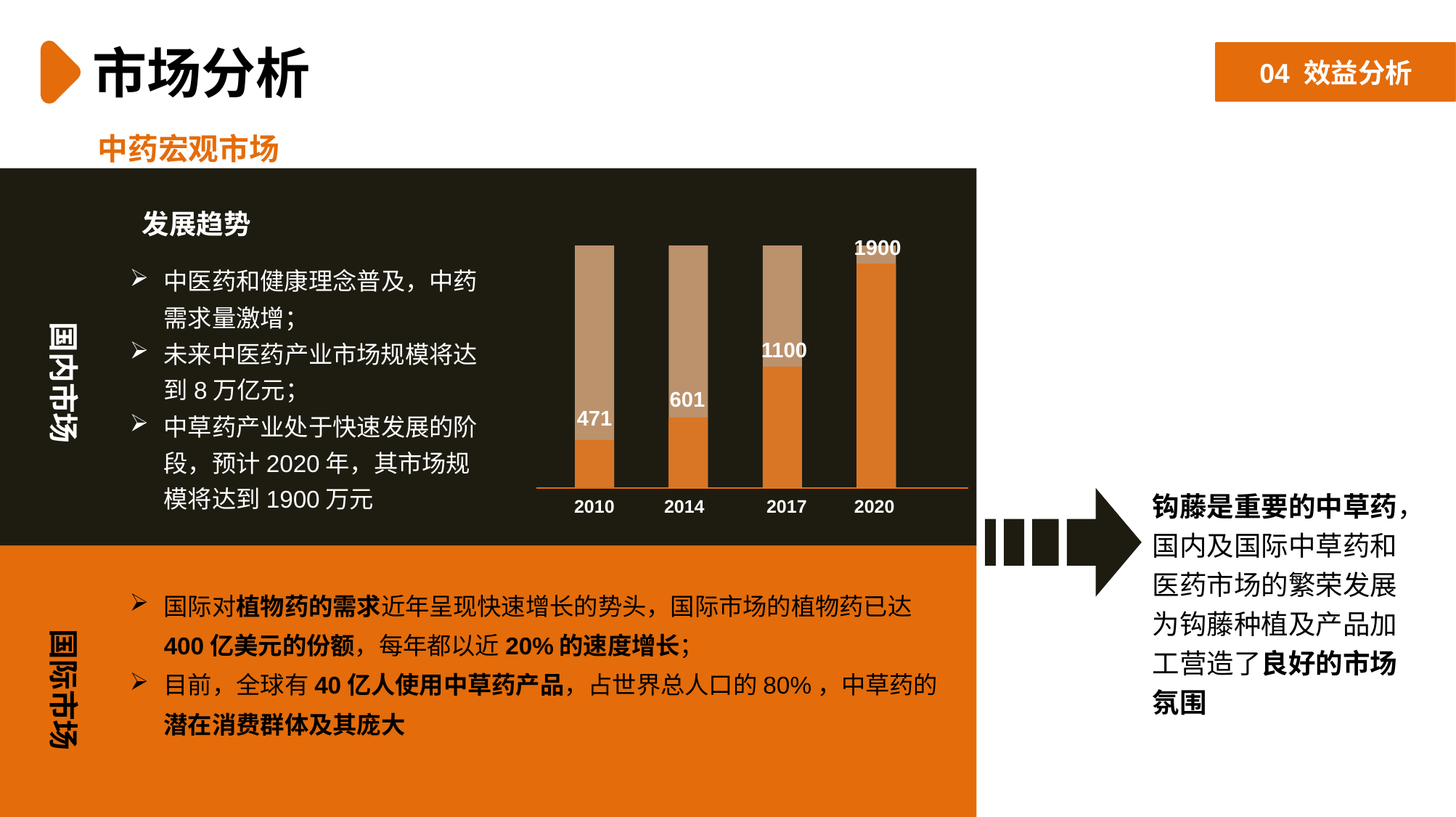

市场分析
04 效益分析

中药宏观市场

发展趋势
1900

1100
601
471
2010
2014
2017
2020
中医药和健康理念普及，中药需求量激增；
未来中医药产业市场规模将达到8万亿元；
中草药产业处于快速发展的阶段，预计2020年，其市场规模将达到1900万元
国内市场

钩藤是重要的中草药，国内及国际中草药和医药市场的繁荣发展为钩藤种植及产品加工营造了良好的市场氛围

国际对植物药的需求近年呈现快速增长的势头，国际市场的植物药已达400亿美元的份额，每年都以近20%的速度增长；
目前，全球有40亿人使用中草药产品，占世界总人口的80%，中草药的潜在消费群体及其庞大

国际市场